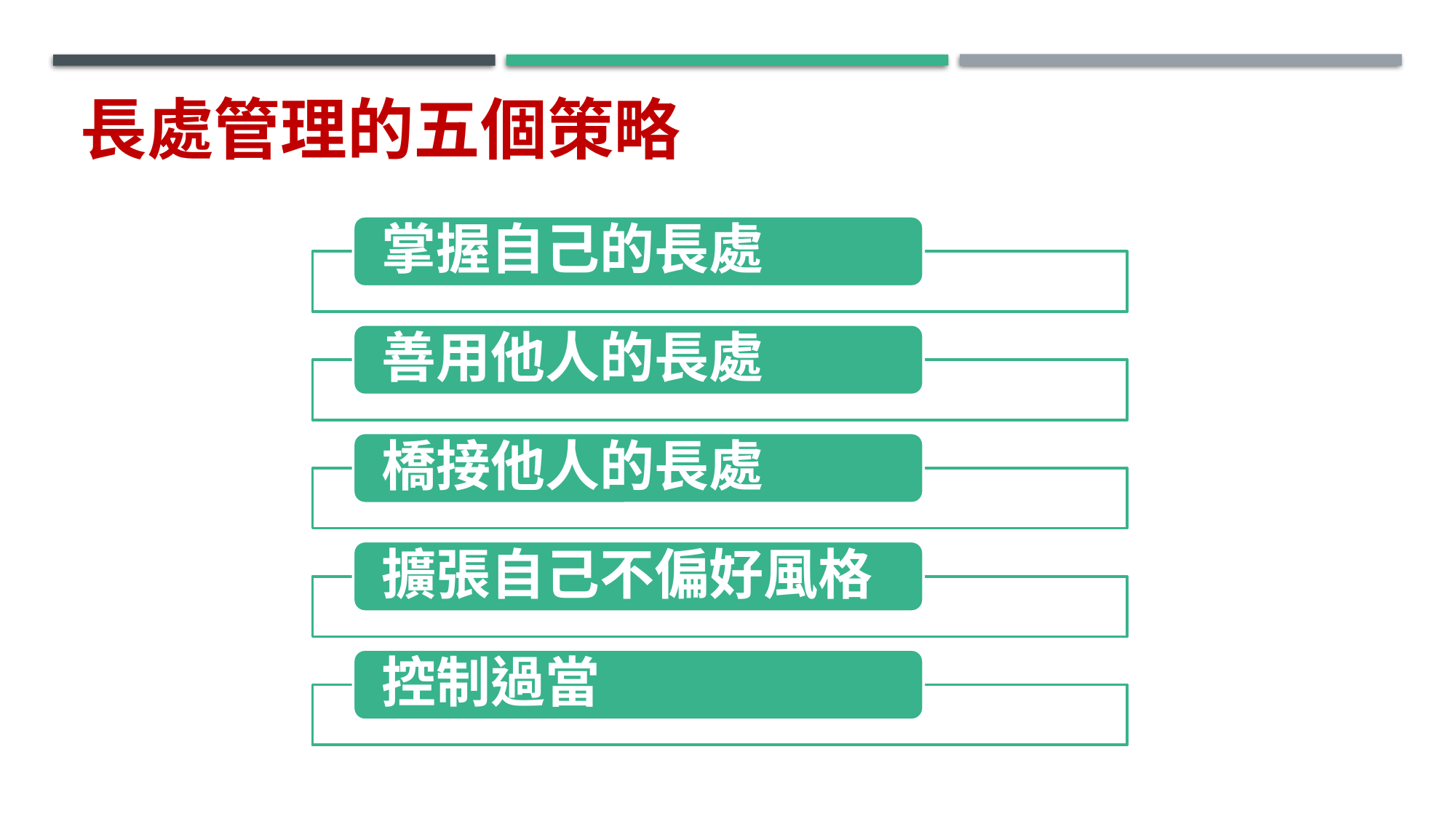

# 長處管理的五個策略
掌握自己的長處
善用他人的長處
橋接他人的長處
擴張自己不偏好風格
控制過當